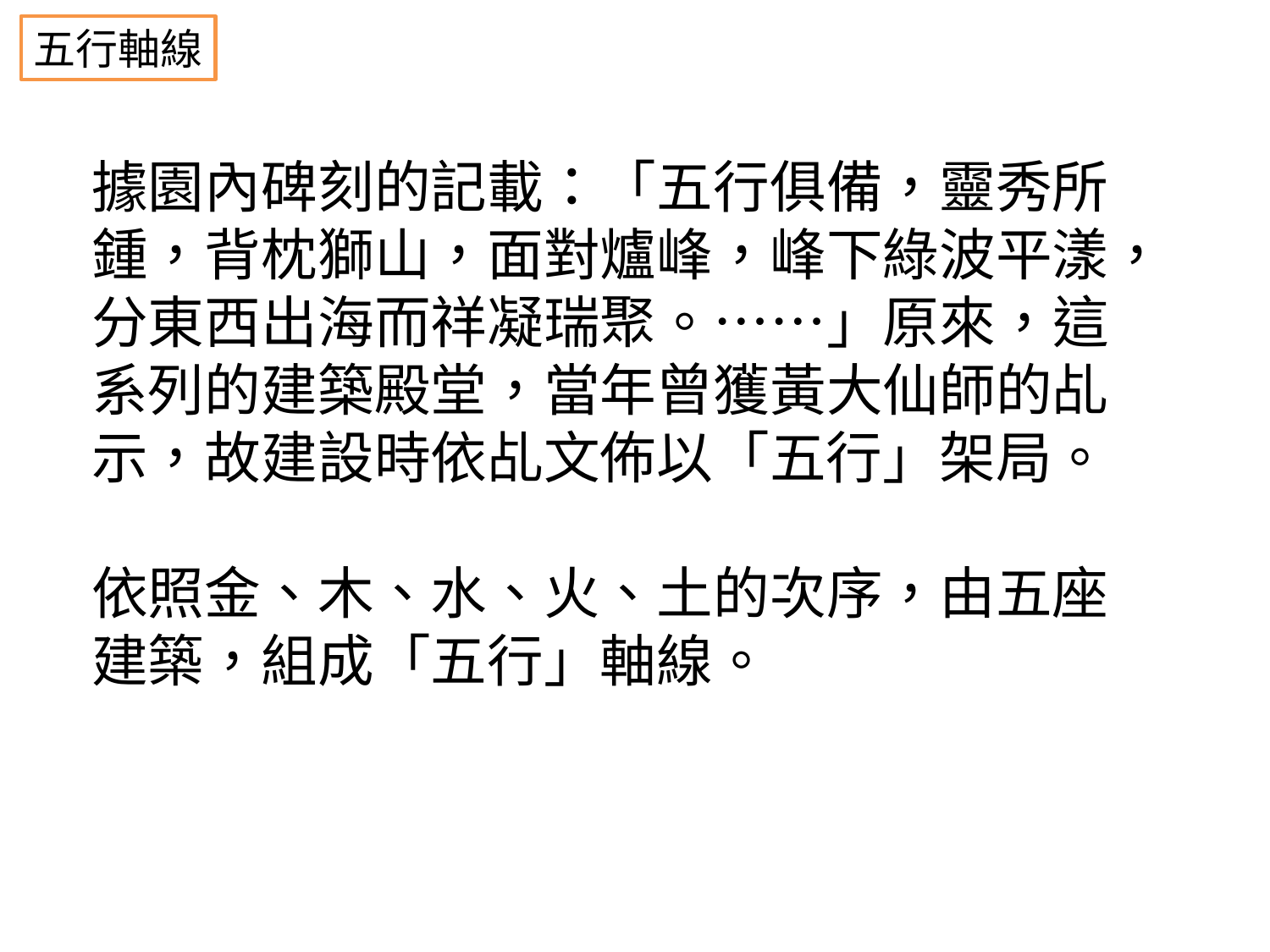

五行軸線
據園內碑刻的記載：「五行俱備，靈秀所鍾，背枕獅山，面對爐峰，峰下綠波平漾，分東西出海而祥凝瑞聚。……」原來，這系列的建築殿堂，當年曾獲黃大仙師的乩示，故建設時依乩文佈以「五行」架局。

依照金、木、水、火、土的次序，由五座建築，組成「五行」軸線。